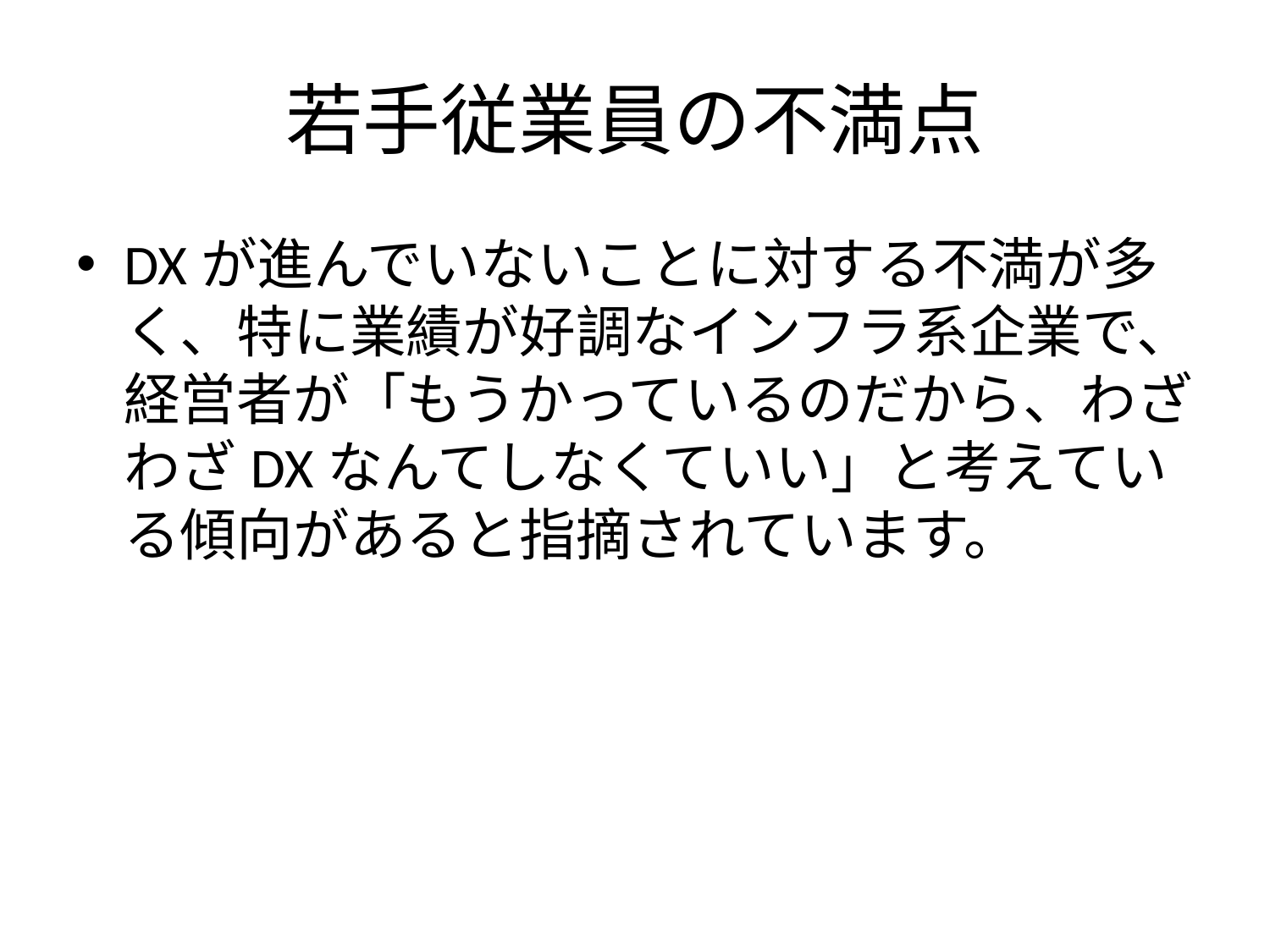

# 若手従業員の不満点
DXが進んでいないことに対する不満が多く、特に業績が好調なインフラ系企業で、経営者が「もうかっているのだから、わざわざDXなんてしなくていい」と考えている傾向があると指摘されています。